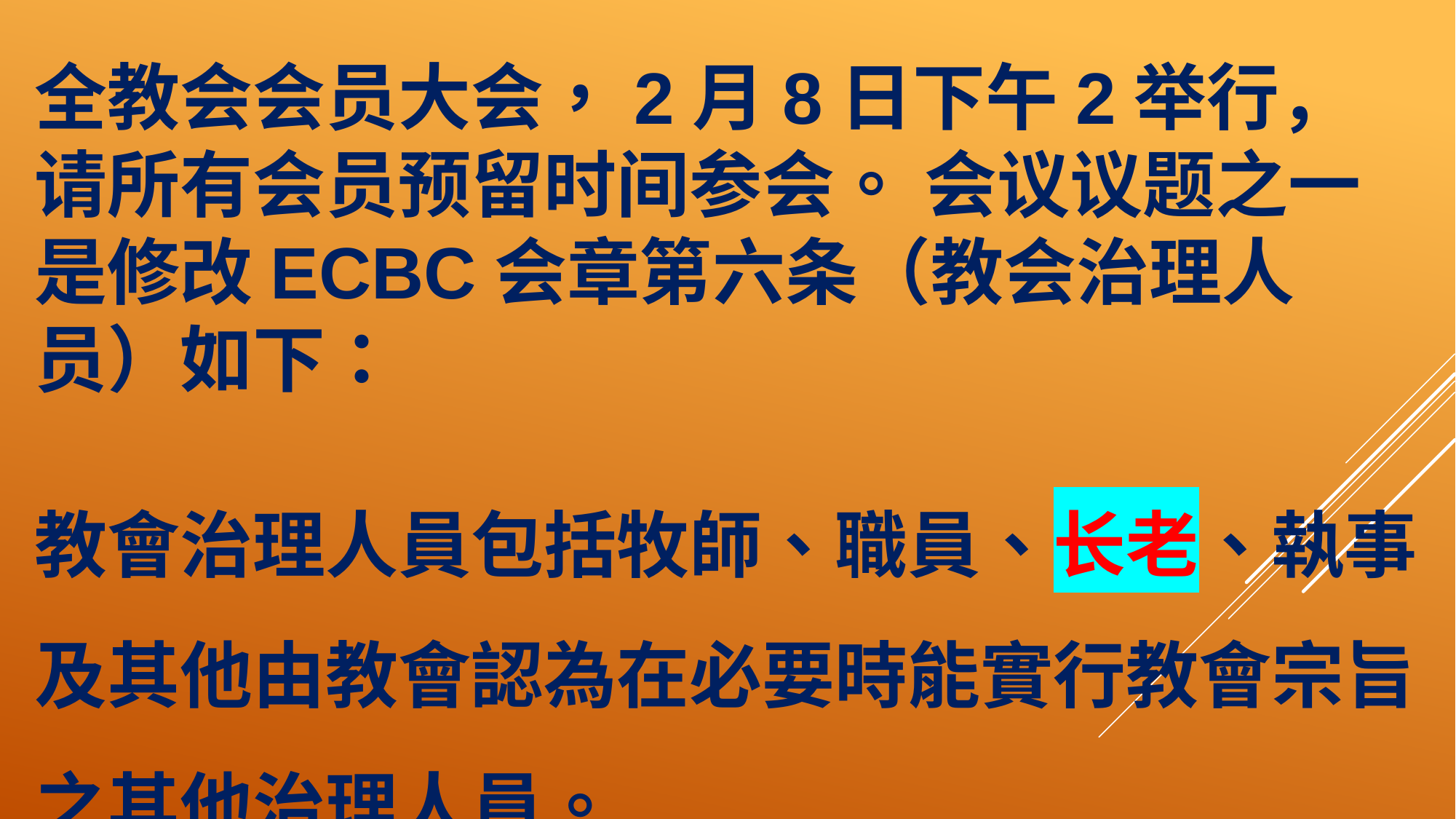

全教会会员大会，2月8日下午2举行，请所有会员预留时间参会。 会议议题之一是修改ECBC会章第六条（教会治理人员）如下：

教會治理人員包括牧師、職員、长老、執事及其他由教會認為在必要時能實行教會宗旨之其他治理人員。